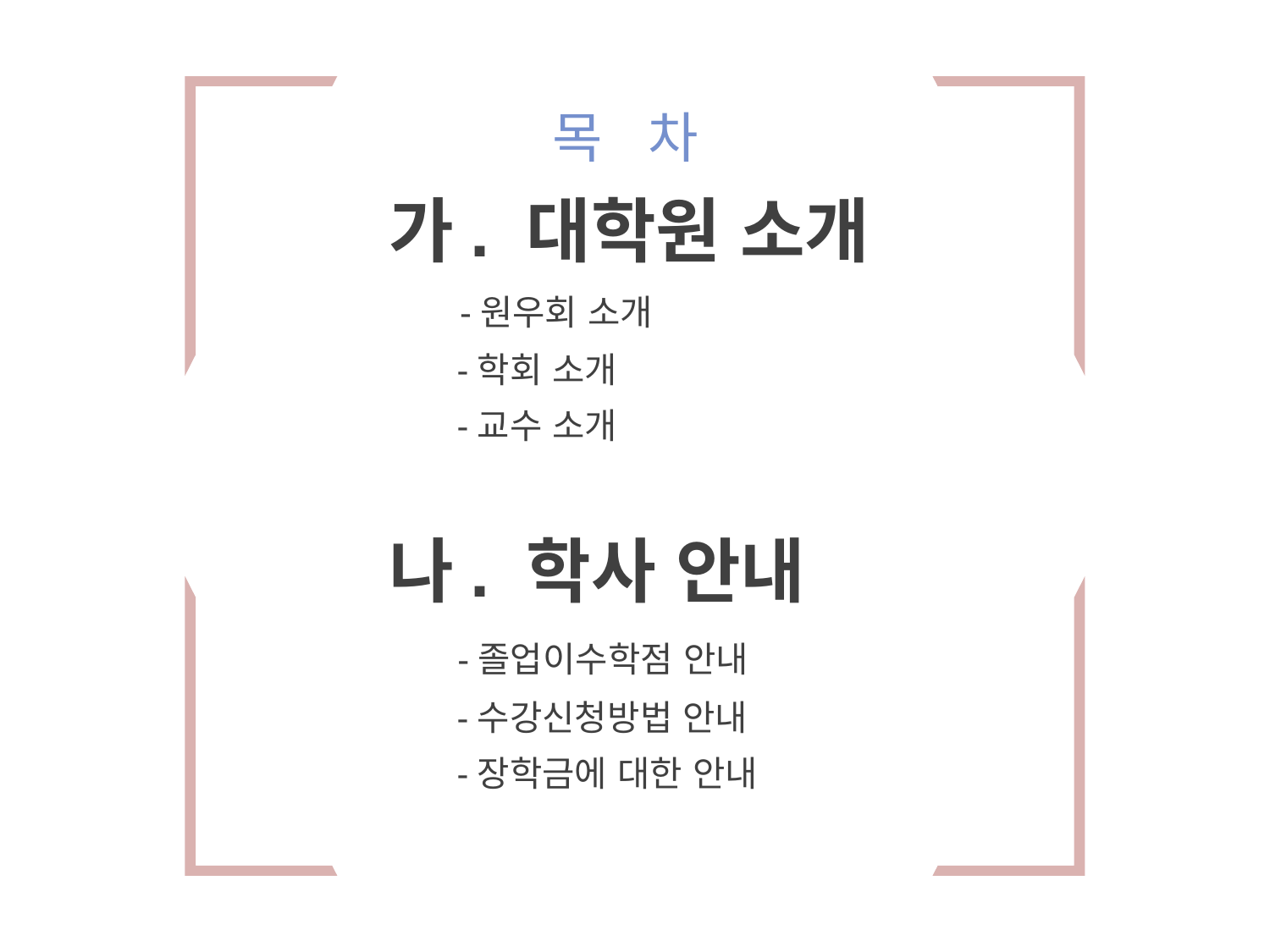

# 목   차
가. 대학원 소개
      -원우회 소개
       -학회 소개
       -교수 소개

나. 학사 안내
     -졸업이수학점 안내
       -수강신청방법 안내
       -장학금에 대한 안내